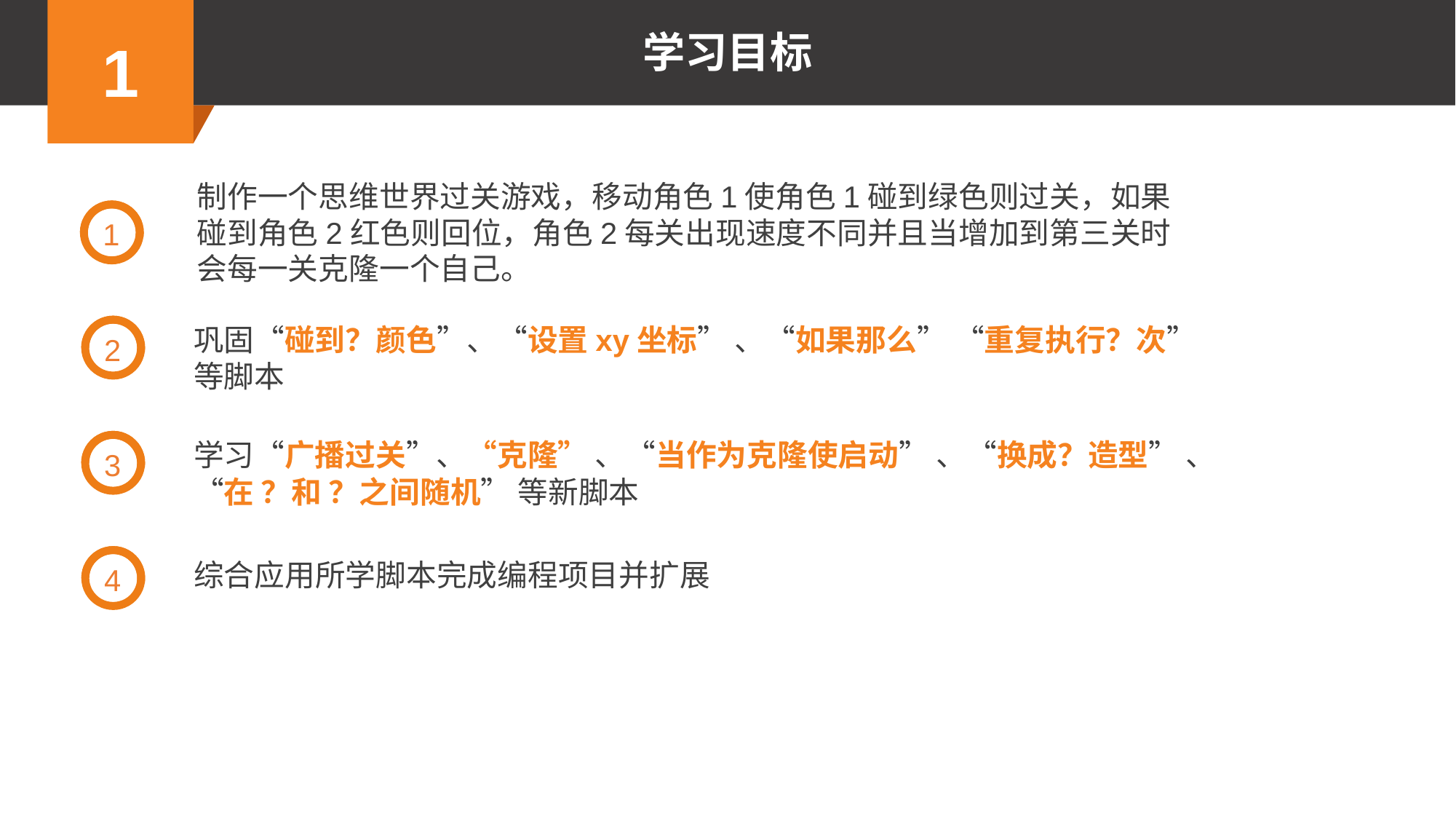

制作一个思维世界过关游戏，移动角色1使角色1碰到绿色则过关，如果碰到角色2红色则回位，角色2每关出现速度不同并且当增加到第三关时会每一关克隆一个自己。

1

2
巩固“碰到？颜色”、“设置xy坐标” 、“如果那么” “重复执行？次”等脚本

3
学习“广播过关”、“克隆” 、“当作为克隆使启动” 、“换成？造型” 、“在 ？和 ？之间随机” 等新脚本

4
综合应用所学脚本完成编程项目并扩展